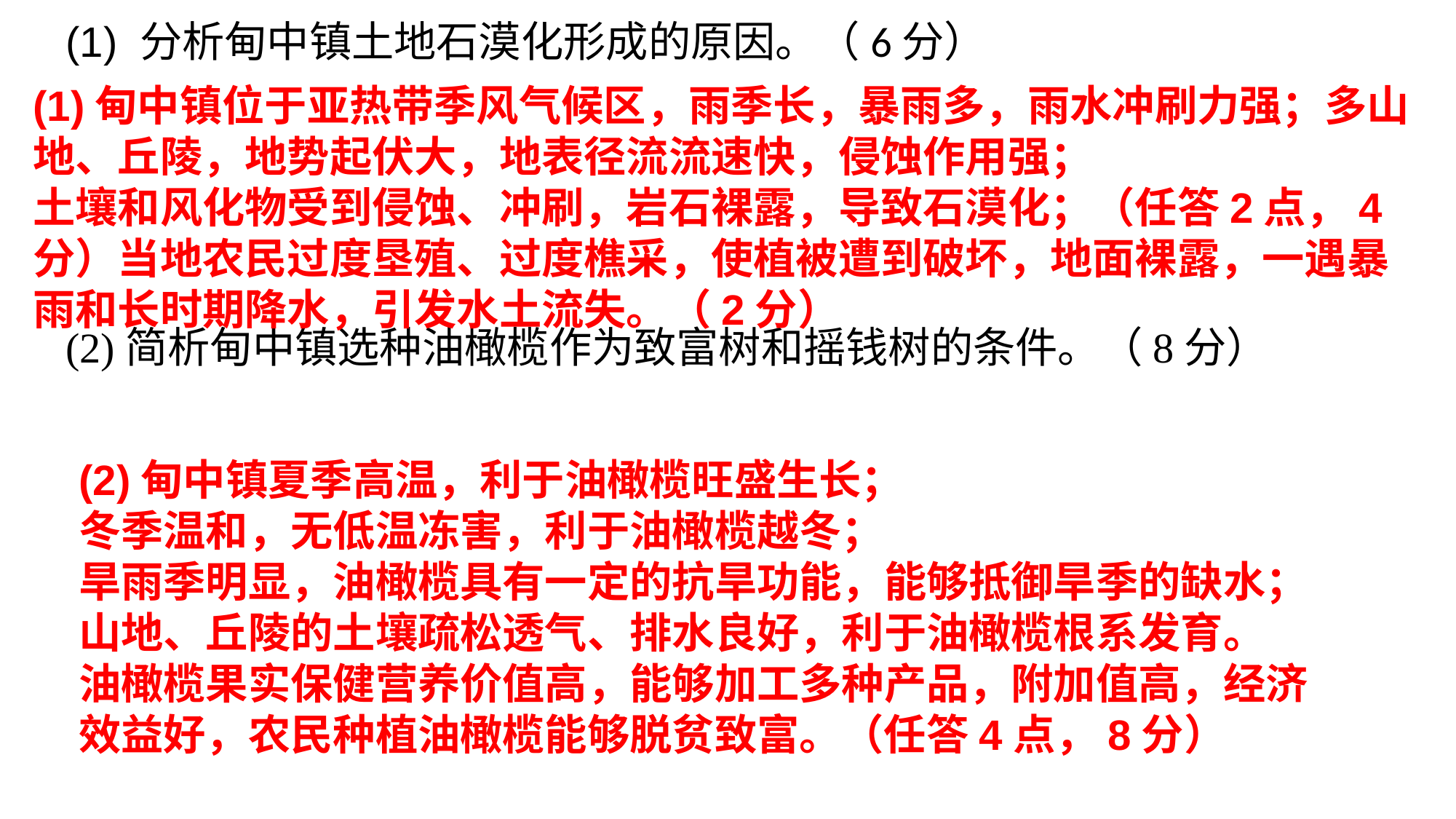

(1) 分析甸中镇土地石漠化形成的原因。（6分）

(2)简析甸中镇选种油橄榄作为致富树和摇钱树的条件。（8分）

(1)甸中镇位于亚热带季风气候区，雨季长，暴雨多，雨水冲刷力强；多山地、丘陵，地势起伏大，地表径流流速快，侵蚀作用强；
土壤和风化物受到侵蚀、冲刷，岩石裸露，导致石漠化；（任答2点，4分）当地农民过度垦殖、过度樵采，使植被遭到破坏，地面裸露，一遇暴雨和长时期降水，引发水土流失。（2分）
(2)甸中镇夏季高温，利于油橄榄旺盛生长；
冬季温和，无低温冻害，利于油橄榄越冬；
旱雨季明显，油橄榄具有一定的抗旱功能，能够抵御旱季的缺水；山地、丘陵的土壤疏松透气、排水良好，利于油橄榄根系发育。
油橄榄果实保健营养价值高，能够加工多种产品，附加值高，经济效益好，农民种植油橄榄能够脱贫致富。（任答4点，8分）